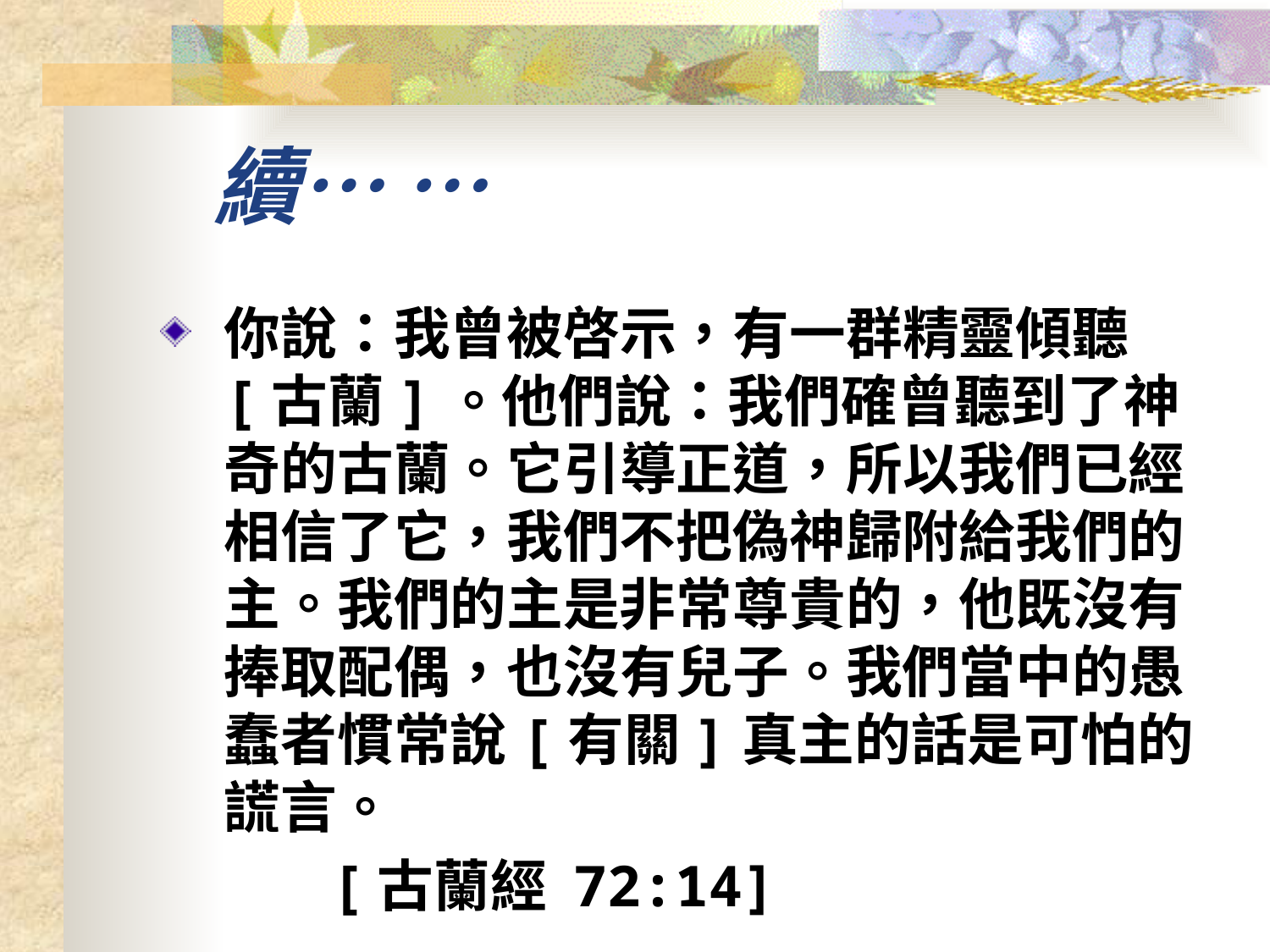

#
續… …
你說：我曾被啓示，有一群精靈傾聽[古蘭]。他們說：我們確曾聽到了神奇的古蘭。它引導正道，所以我們已經相信了它，我們不把偽神歸附給我們的主。我們的主是非常尊貴的，他既沒有捧取配偶，也沒有兒子。我們當中的愚蠢者慣常說[有關]真主的話是可怕的謊言。
     [古蘭經 72:14]